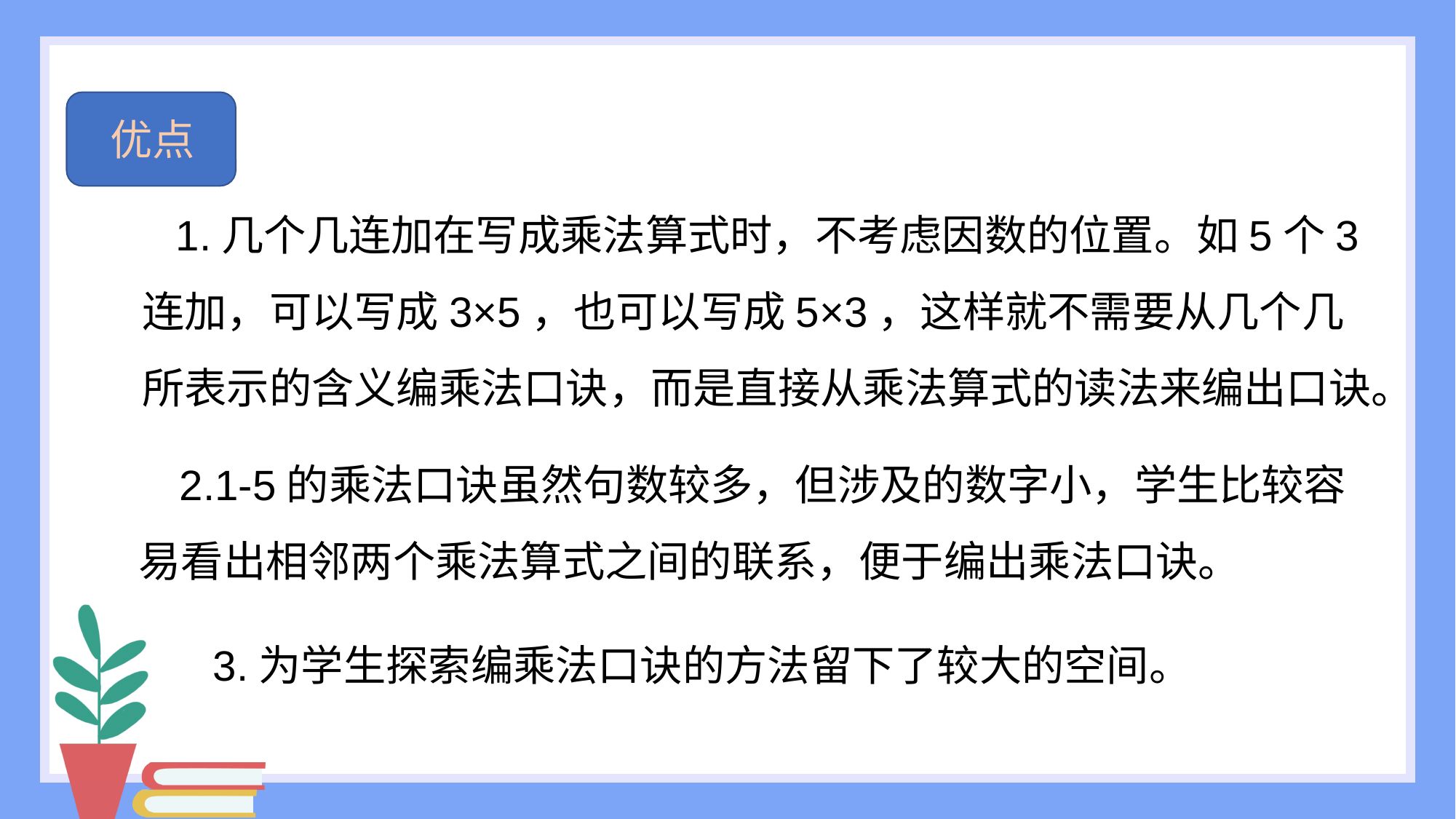

优点
   1.几个几连加在写成乘法算式时，不考虑因数的位置。如5个3连加，可以写成3×5，也可以写成5×3，这样就不需要从几个几所表示的含义编乘法口诀，而是直接从乘法算式的读法来编出口诀。
    2.1-5的乘法口诀虽然句数较多，但涉及的数字小，学生比较容易看出相邻两个乘法算式之间的联系，便于编出乘法口诀。
3.为学生探索编乘法口诀的方法留下了较大的空间。